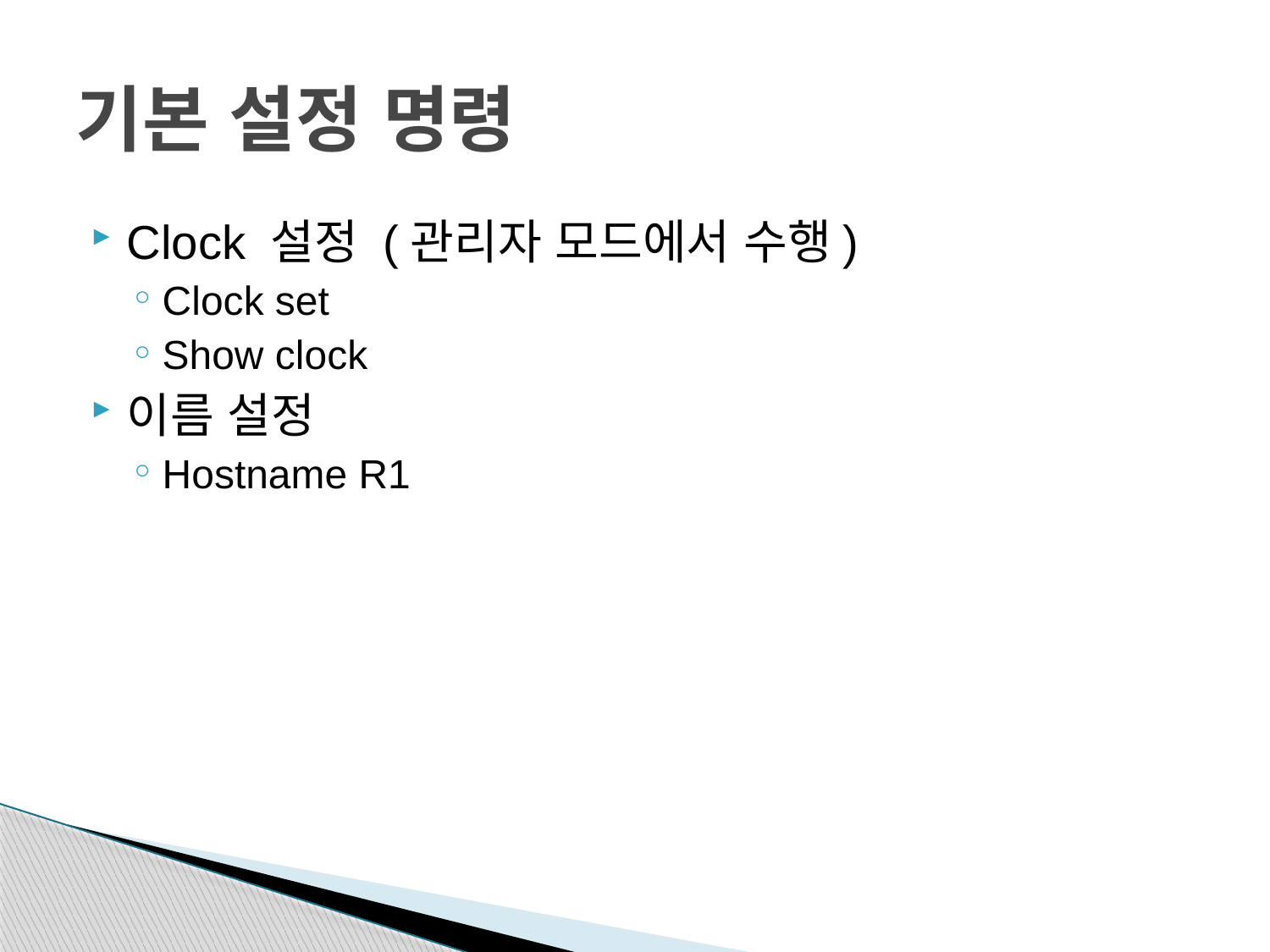

# 기본 설정 명령
Clock 설정 (관리자 모드에서 수행)
Clock set
Show clock
이름 설정
Hostname R1